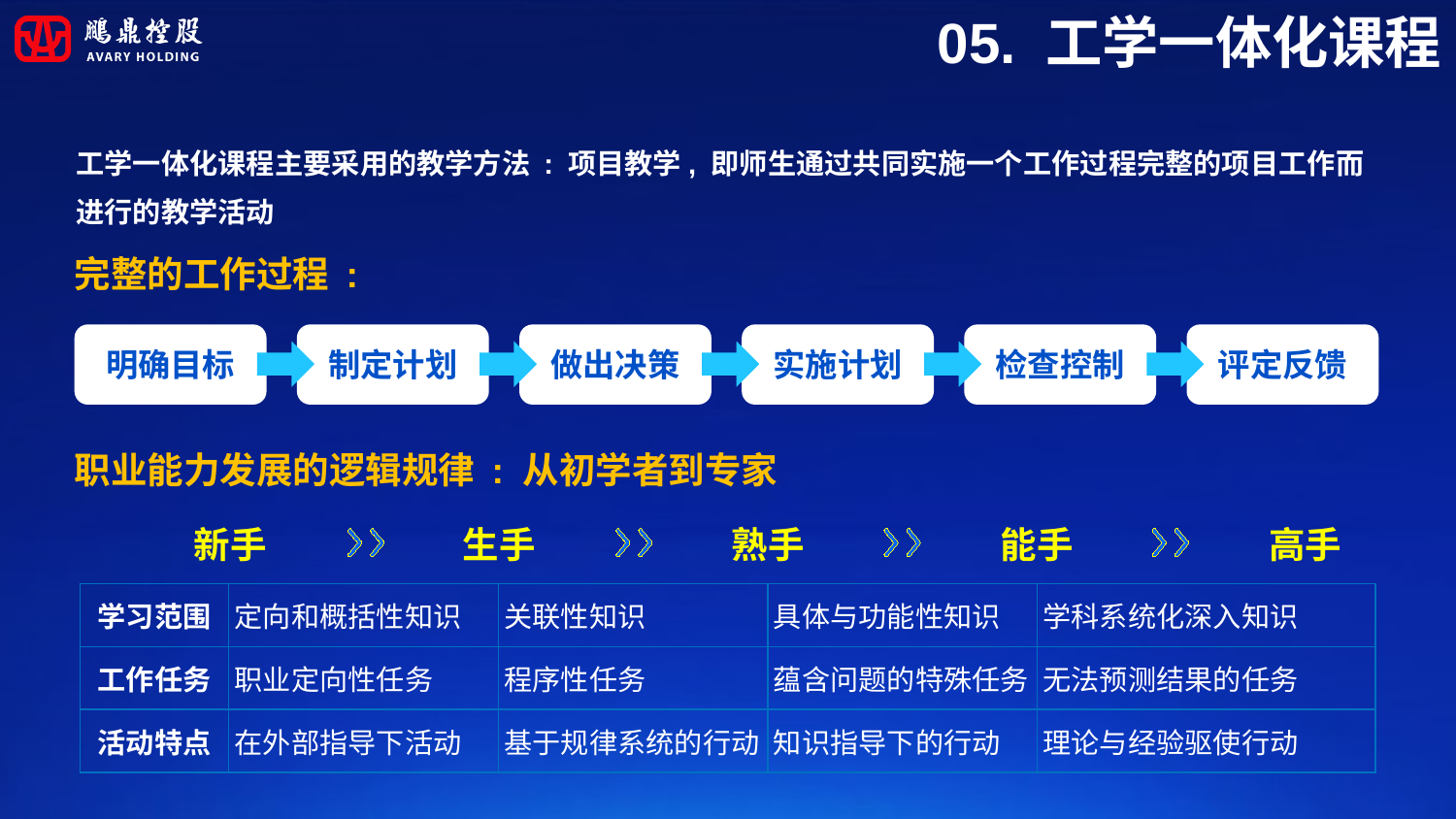

05. 工学一体化课程
工学一体化课程主要采用的教学方法 : 项目教学, 即师生通过共同实施一个工作过程完整的项目工作而进行的教学活动
完整的工作过程 :
明确目标
制定计划
做出决策
实施计划
检查控制
评定反馈

职业能力发展的逻辑规律 : 从初学者到专家
新手
生手
熟手
能手
高手

| 学习范围 | 定向和概括性知识 | 关联性知识 | 具体与功能性知识 | 学科系统化深入知识 |
| --- | --- | --- | --- | --- |
| 工作任务 | 职业定向性任务 | 程序性任务 | 蕴含问题的特殊任务 | 无法预测结果的任务 |
| 活动特点 | 在外部指导下活动 | 基于规律系统的行动 | 知识指导下的行动 | 理论与经验驱使行动 |